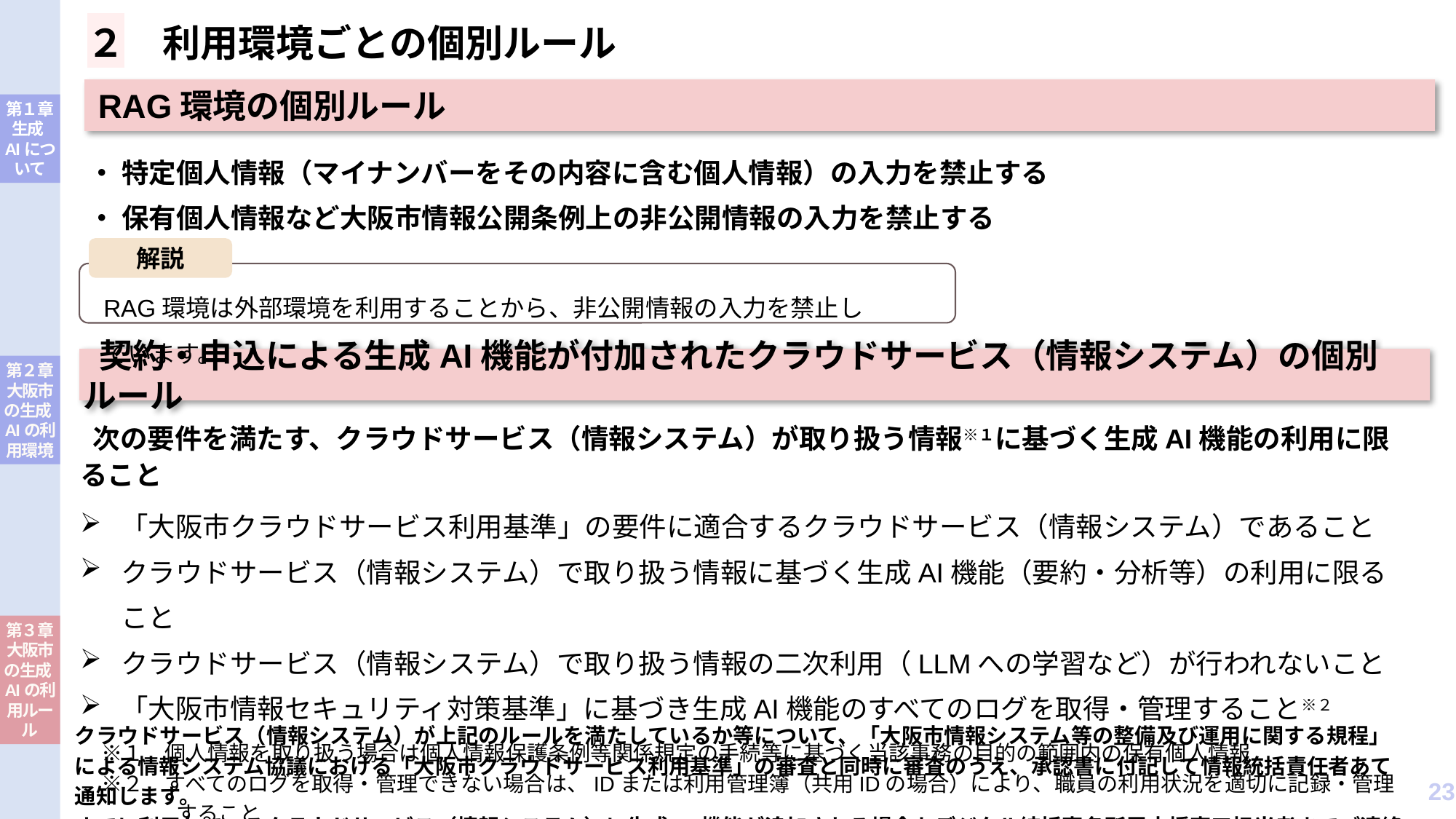

２　利用環境ごとの個別ルール
 RAG環境の個別ルール
 ・ 特定個人情報（マイナンバーをその内容に含む個人情報）の入力を禁止する
 ・ 保有個人情報など大阪市情報公開条例上の非公開情報の入力を禁止する
解説

RAG環境は外部環境を利用することから、非公開情報の入力を禁止しています。
 契約・申込による生成AI機能が付加されたクラウドサービス（情報システム）の個別ルール
 次の要件を満たす、クラウドサービス（情報システム）が取り扱う情報※１に基づく生成AI機能の利用に限ること
「大阪市クラウドサービス利用基準」の要件に適合するクラウドサービス（情報システム）であること
クラウドサービス（情報システム）で取り扱う情報に基づく生成AI機能（要約・分析等）の利用に限ること
クラウドサービス（情報システム）で取り扱う情報の二次利用（LLMへの学習など）が行われないこと
「大阪市情報セキュリティ対策基準」に基づき生成AI機能のすべてのログを取得・管理すること※２
　※１　個人情報を取り扱う場合は個人情報保護条例等関係規定の手続等に基づく当該事務の目的の範囲内の保有個人情報
　※２　すべてのログを取得・管理できない場合は、IDまたは利用管理簿（共用IDの場合）により、職員の利用状況を適切に記録・管理すること
クラウドサービス（情報システム）が上記のルールを満たしているか等について、「大阪市情報システム等の整備及び運用に関する規程」による情報システム協議における「大阪市クラウドサービス利用基準」の審査と同時に審査のうえ、承認書に付記して情報統括責任者あて通知します。
すでに利用しているクラウドサービス（情報システム）に生成AI機能が追加される場合もデジタル統括室各所属支援窓口担当者までご連絡をお願いします。
23